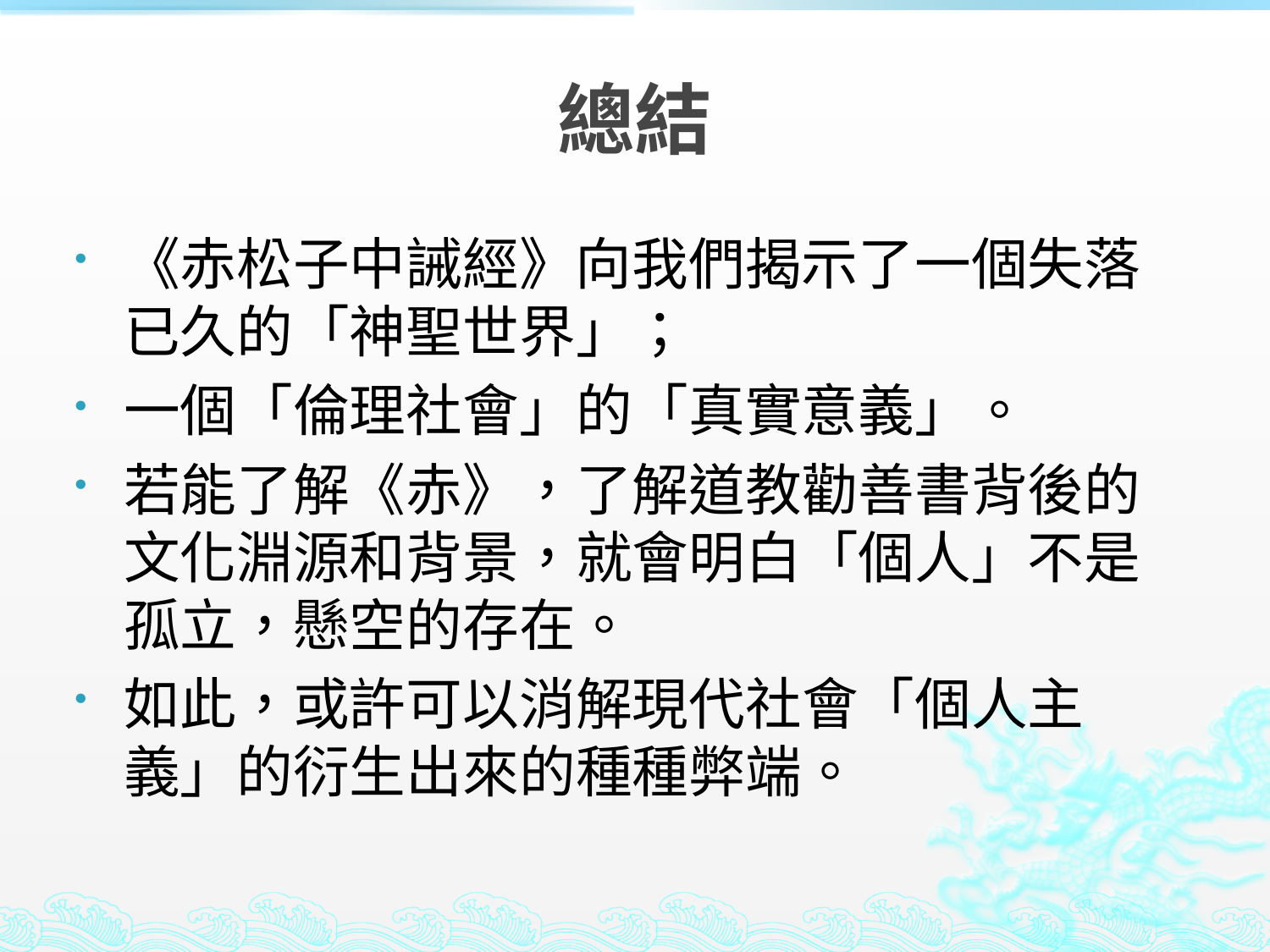

# 總結
《赤松子中誡經》向我們揭示了一個失落已久的「神聖世界」；
一個「倫理社會」的「真實意義」。
若能了解《赤》，了解道教勸善書背後的文化淵源和背景，就會明白「個人」不是孤立，懸空的存在。
如此，或許可以消解現代社會「個人主義」的衍生出來的種種弊端。